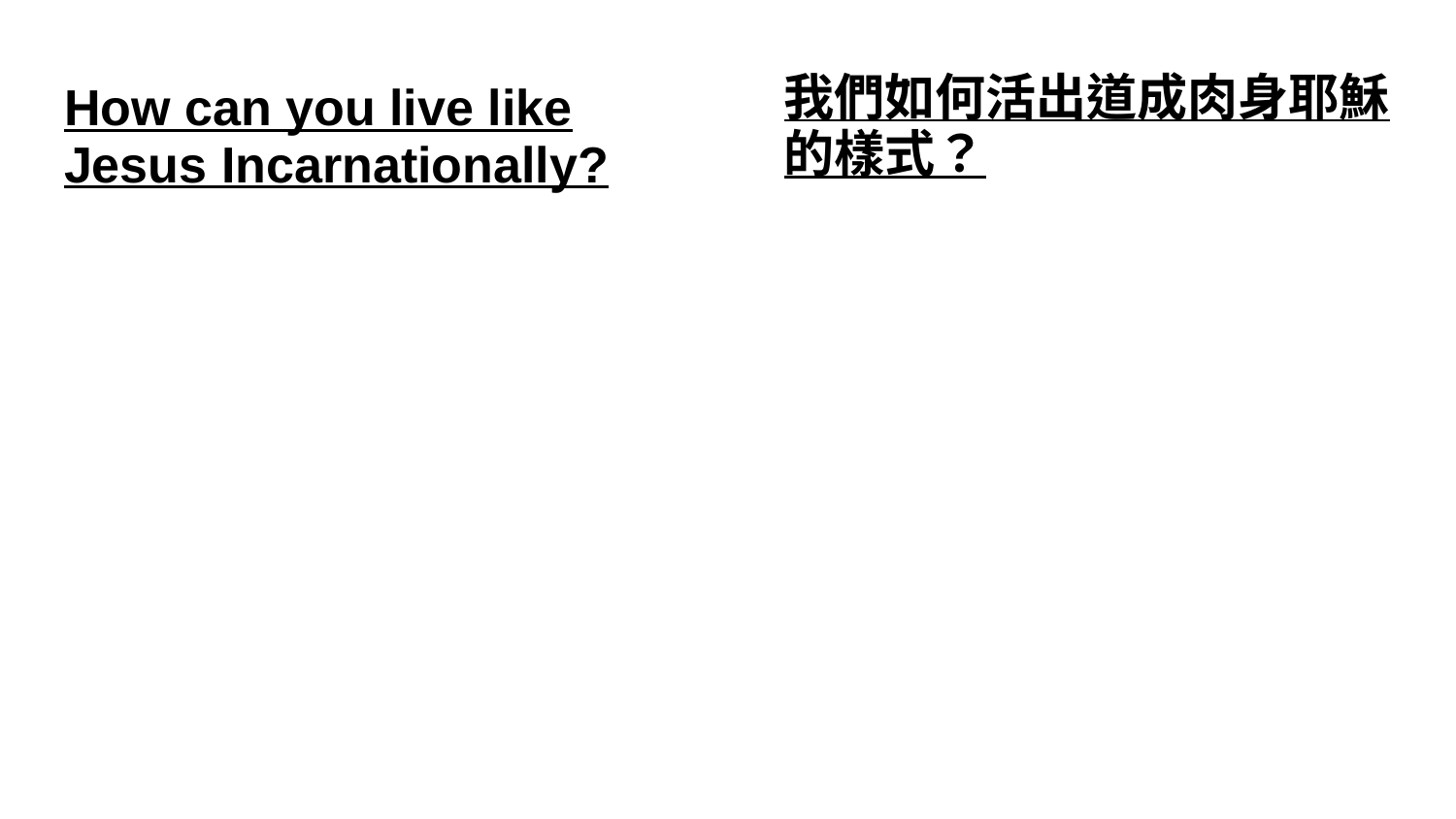

我們如何活出道成肉身耶穌的樣式？
How can you live like Jesus Incarnationally?